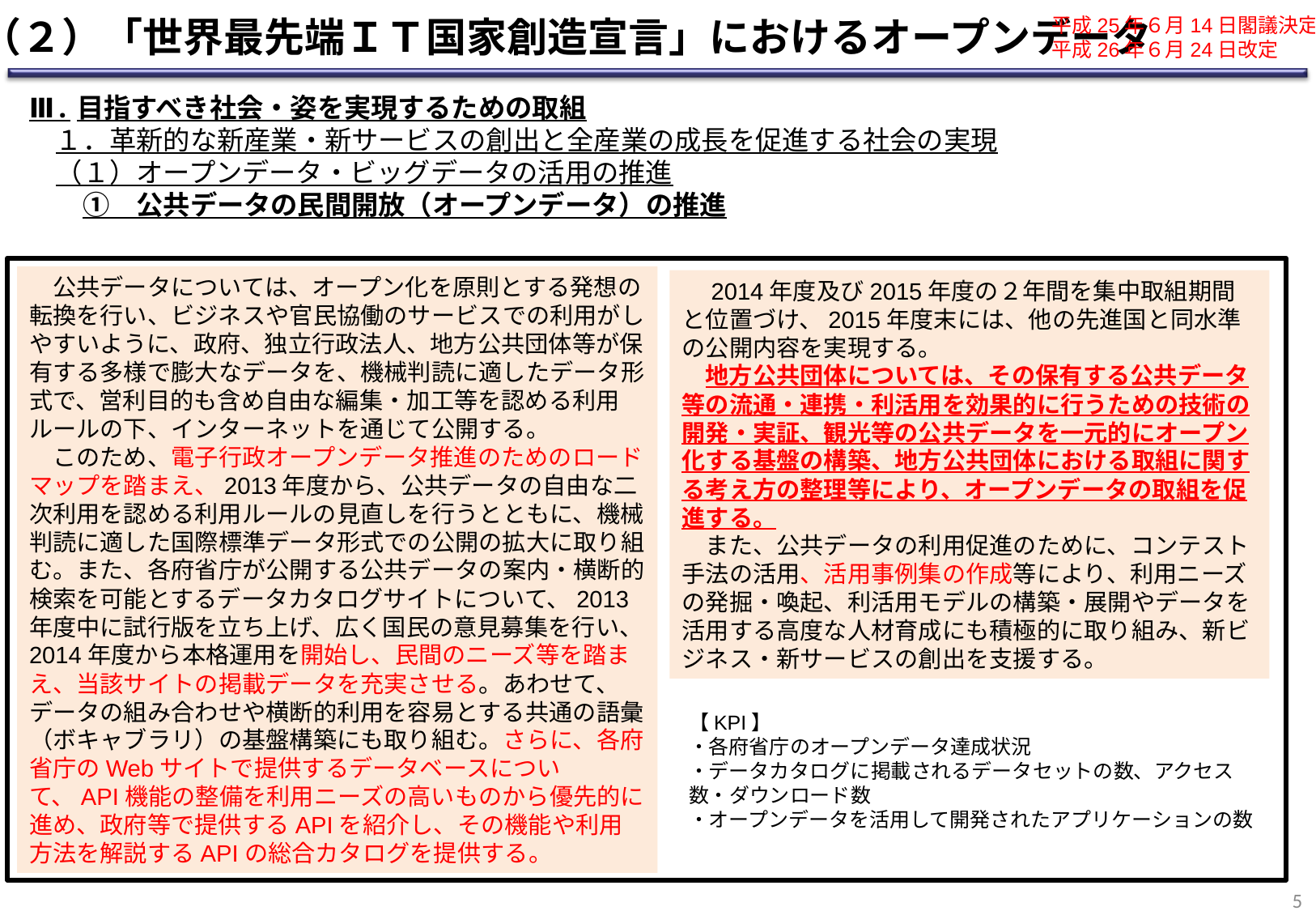

（２）「世界最先端ＩＴ国家創造宣言」におけるオープンデータ
平成25年６月14日閣議決定
平成26年６月24日改定

Ⅲ.目指すべき社会・姿を実現するための取組
　１．革新的な新産業・新サービスの創出と全産業の成長を促進する社会の実現
　（１）オープンデータ・ビッグデータの活用の推進
　　①　公共データの民間開放（オープンデータ）の推進

　公共データについては、オープン化を原則とする発想の転換を行い、ビジネスや官民協働のサービスでの利用がしやすいように、政府、独立行政法人、地方公共団体等が保有する多様で膨大なデータを、機械判読に適したデータ形式で、営利目的も含め自由な編集・加工等を認める利用ルールの下、インターネットを通じて公開する。
　このため、電子行政オープンデータ推進のためのロードマップを踏まえ、2013年度から、公共データの自由な二次利用を認める利用ルールの見直しを行うとともに、機械判読に適した国際標準データ形式での公開の拡大に取り組む。また、各府省庁が公開する公共データの案内・横断的検索を可能とするデータカタログサイトについて、2013年度中に試行版を立ち上げ、広く国民の意見募集を行い、2014年度から本格運用を開始し、民間のニーズ等を踏まえ、当該サイトの掲載データを充実させる。あわせて、データの組み合わせや横断的利用を容易とする共通の語彙（ボキャブラリ）の基盤構築にも取り組む。さらに、各府省庁のWebサイトで提供するデータベースについて、API機能の整備を利用ニーズの高いものから優先的に進め、政府等で提供するAPIを紹介し、その機能や利用方法を解説するAPIの総合カタログを提供する。
　2014年度及び2015年度の２年間を集中取組期間と位置づけ、2015年度末には、他の先進国と同水準の公開内容を実現する。
　地方公共団体については、その保有する公共データ等の流通・連携・利活用を効果的に行うための技術の開発・実証、観光等の公共データを一元的にオープン化する基盤の構築、地方公共団体における取組に関する考え方の整理等により、オープンデータの取組を促進する。
　また、公共データの利用促進のために、コンテスト手法の活用、活用事例集の作成等により、利用ニーズの発掘・喚起、利活用モデルの構築・展開やデータを活用する高度な人材育成にも積極的に取り組み、新ビジネス・新サービスの創出を支援する。
【KPI】
・各府省庁のオープンデータ達成状況
・データカタログに掲載されるデータセットの数、アクセス数・ダウンロード数
・オープンデータを活用して開発されたアプリケーションの数
5